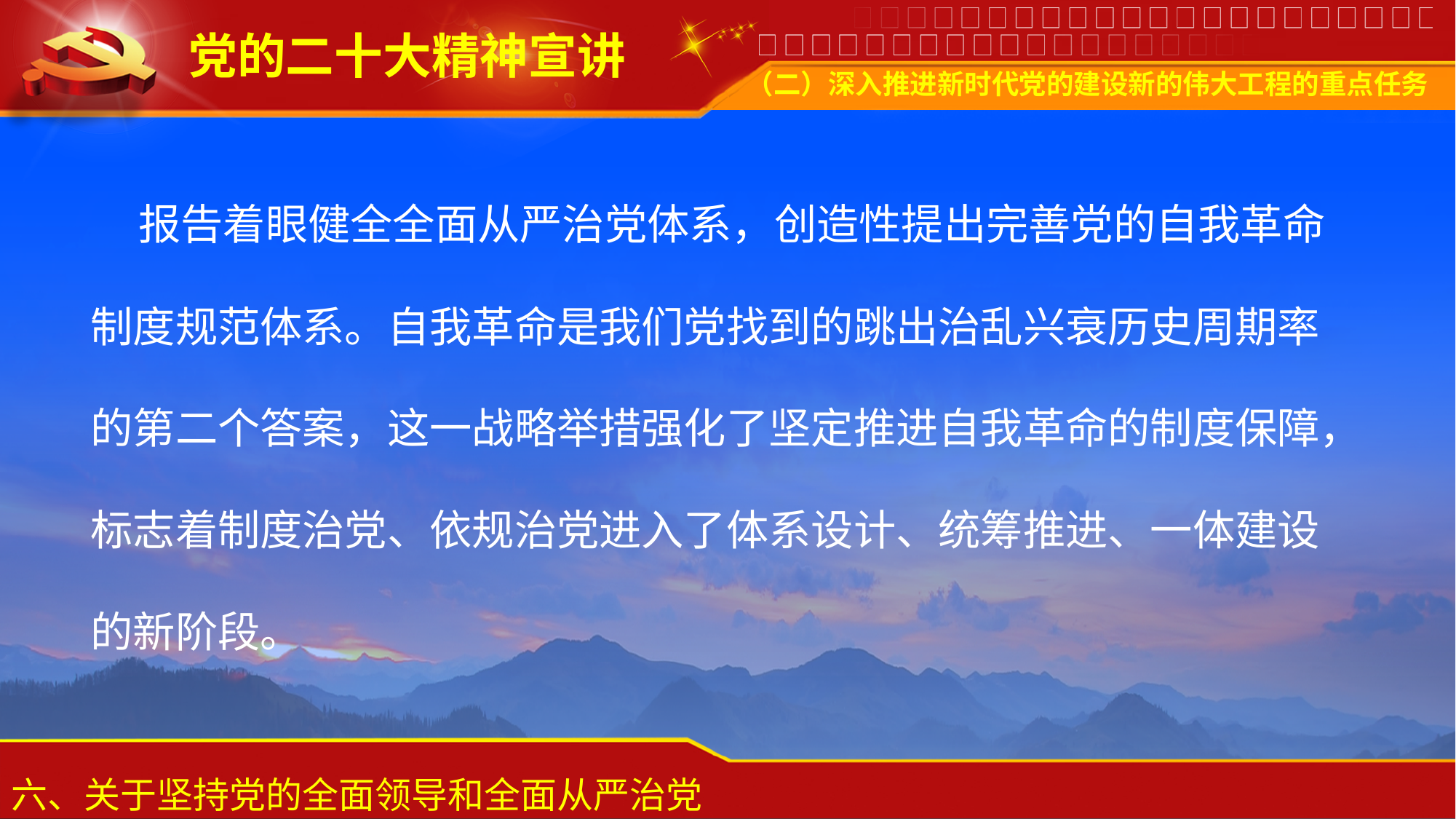

党的二十大精神宣讲
（二）深入推进新时代党的建设新的伟大工程的重点任务
    报告着眼健全全面从严治党体系，创造性提出完善党的自我革命制度规范体系。自我革命是我们党找到的跳出治乱兴衰历史周期率的第二个答案，这一战略举措强化了坚定推进自我革命的制度保障，标志着制度治党、依规治党进入了体系设计、统筹推进、一体建设的新阶段。
六、关于坚持党的全面领导和全面从严治党